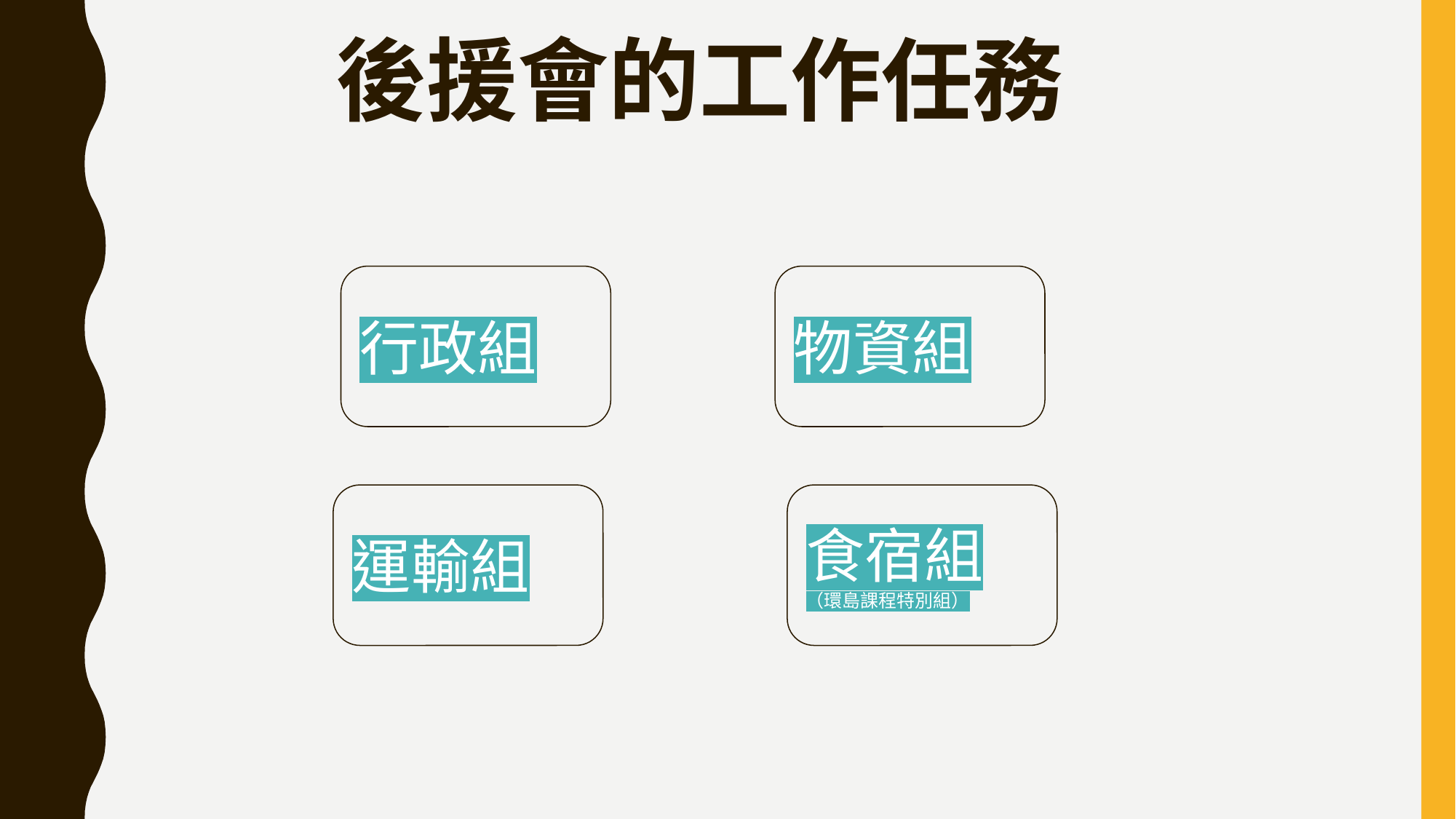

# 後援會的工作任務
行政組
物資組
運輸組
食宿組
（環島課程特別組）